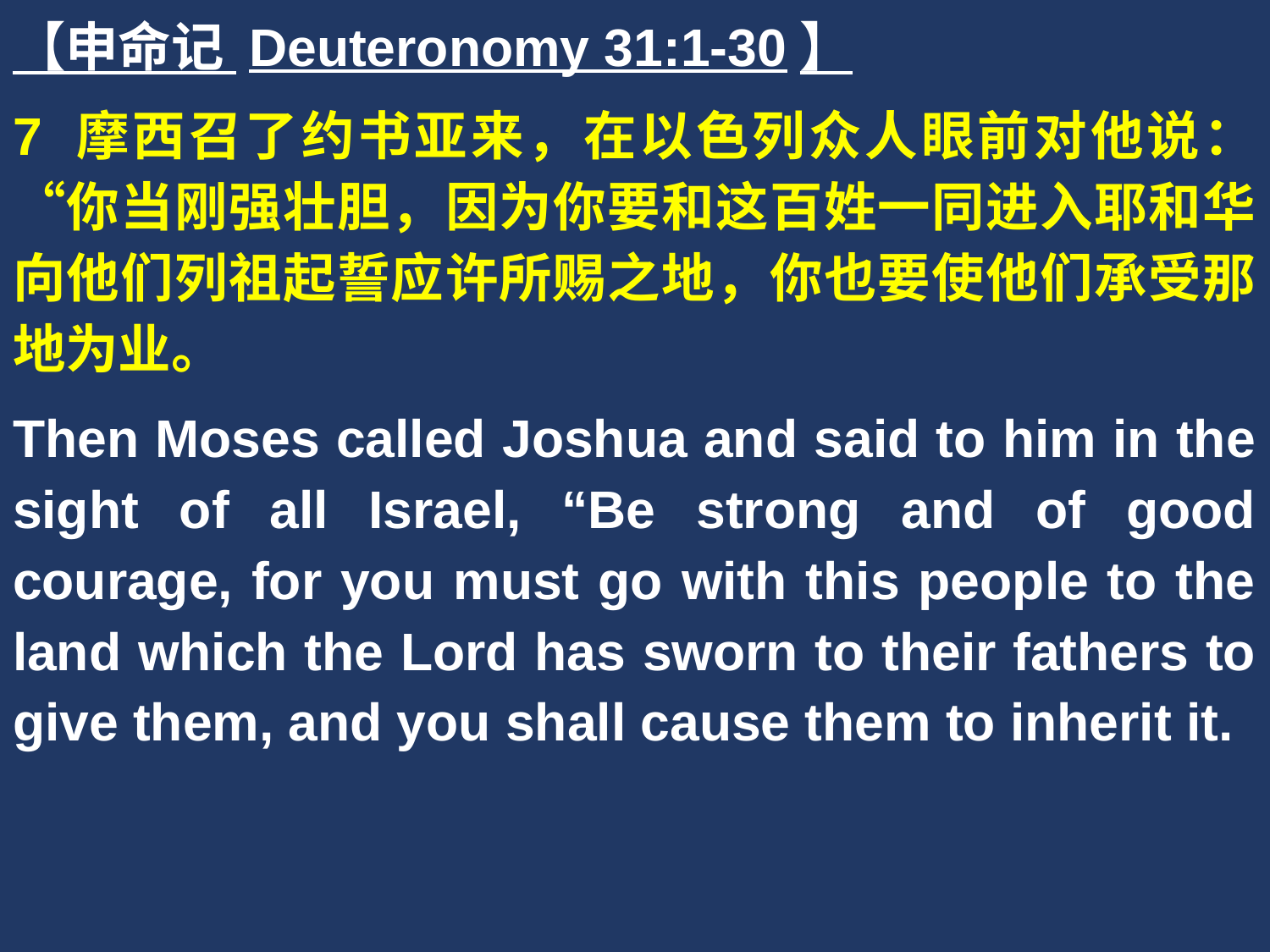

【申命记 Deuteronomy 31:1-30】
7 摩西召了约书亚来，在以色列众人眼前对他说：“你当刚强壮胆，因为你要和这百姓一同进入耶和华向他们列祖起誓应许所赐之地，你也要使他们承受那地为业。
Then Moses called Joshua and said to him in the sight of all Israel, “Be strong and of good courage, for you must go with this people to the land which the Lord has sworn to their fathers to give them, and you shall cause them to inherit it.